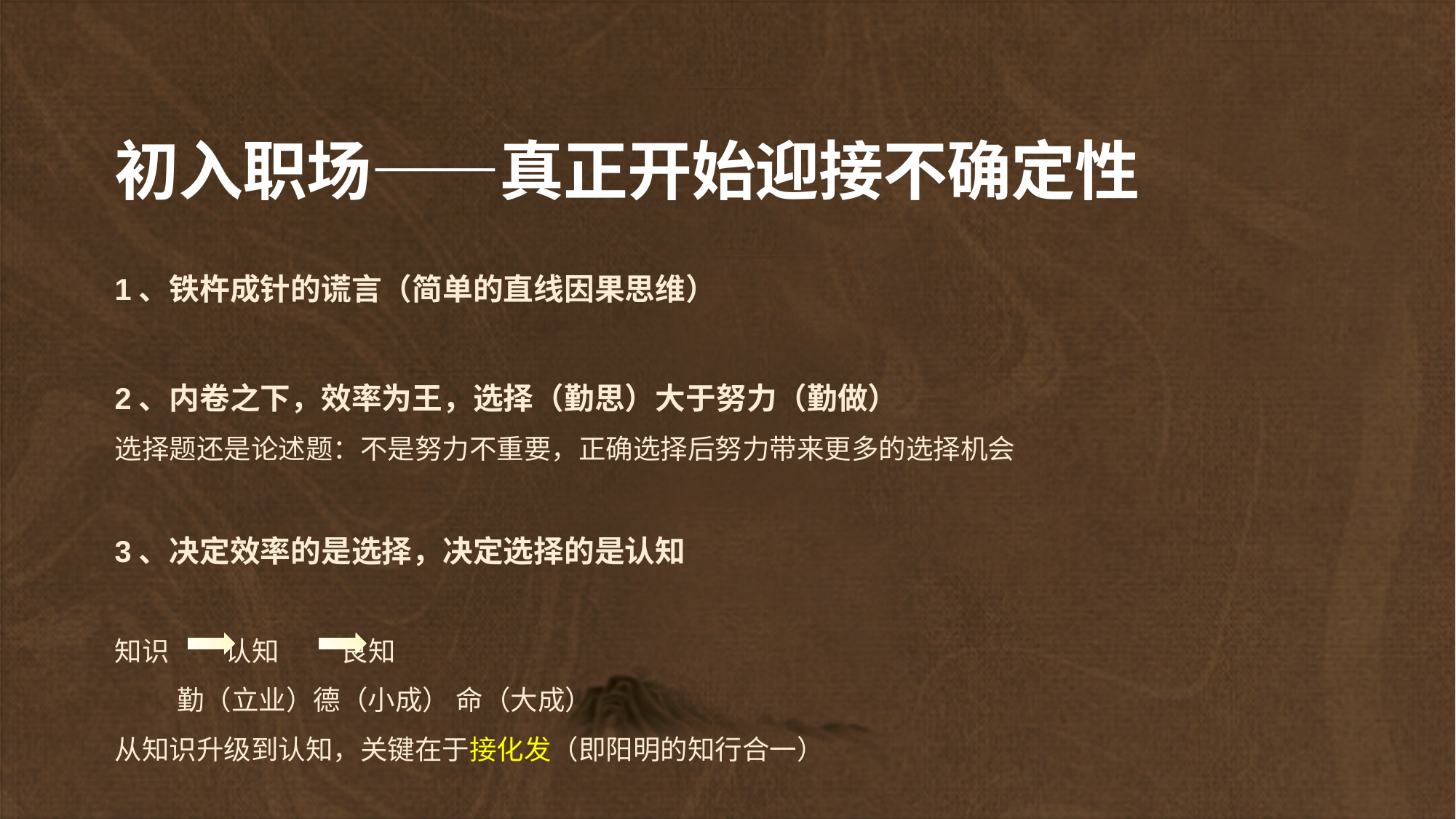

# 初入职场——真正开始迎接不确定性
1、铁杵成针的谎言（简单的直线因果思维）

2、内卷之下，效率为王，选择（勤思）大于努力（勤做）
选择题还是论述题：不是努力不重要，正确选择后努力带来更多的选择机会

3、决定效率的是选择，决定选择的是认知

知识         认知          良知
         勤（立业）德（小成） 命（大成）
从知识升级到认知，关键在于接化发（即阳明的知行合一）